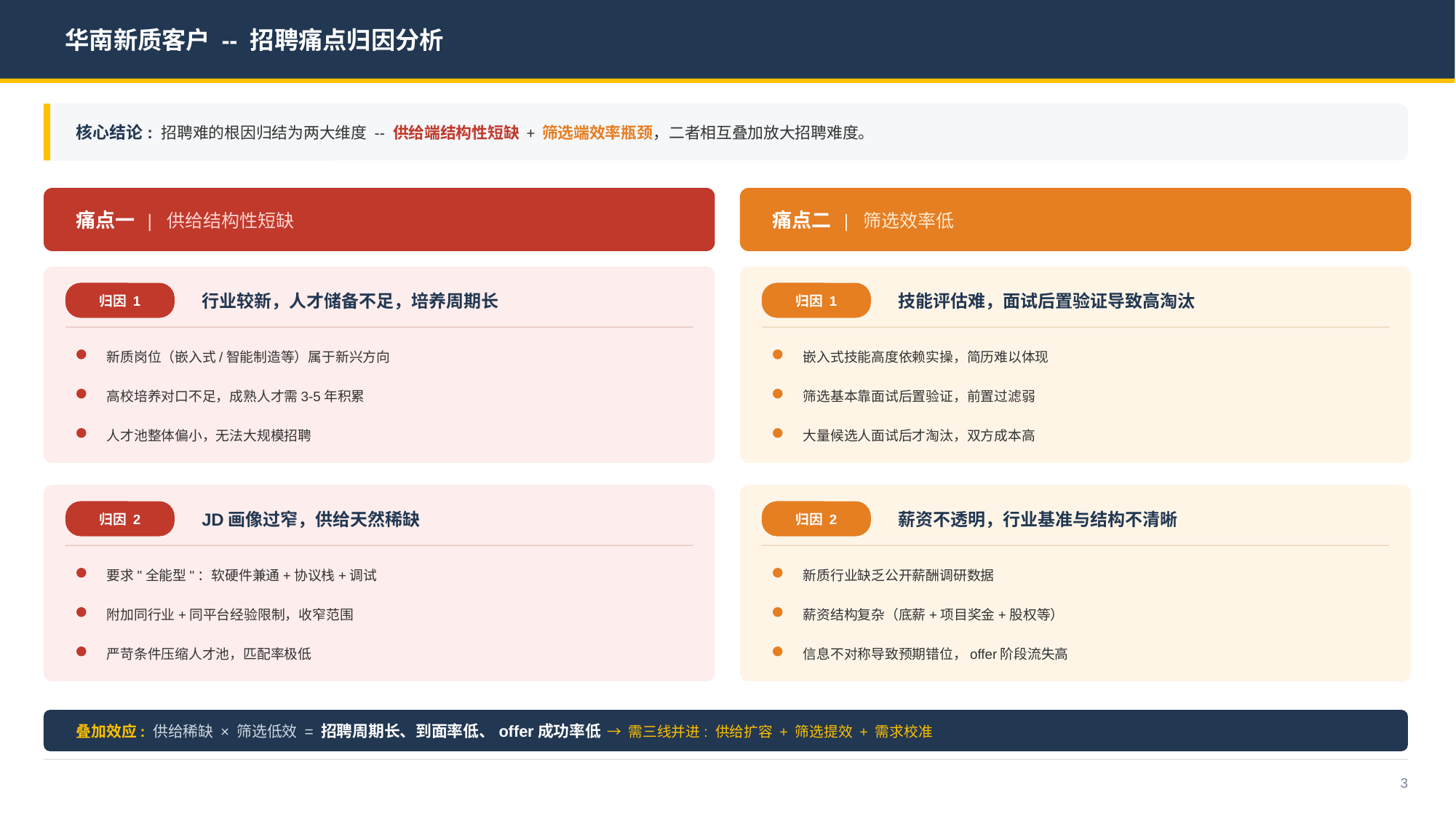

华南新质客户 -- 招聘痛点归因分析

核心结论: 招聘难的根因归结为两大维度 -- 供给端结构性短缺 + 筛选端效率瓶颈，二者相互叠加放大招聘难度。

痛点一  |  供给结构性短缺

痛点二  |  筛选效率低

行业较新，人才储备不足，培养周期长
技能评估难，面试后置验证导致高淘汰

归因 1

归因 1

新质岗位（嵌入式/智能制造等）属于新兴方向
嵌入式技能高度依赖实操，简历难以体现

高校培养对口不足，成熟人才需3-5年积累
筛选基本靠面试后置验证，前置过滤弱

人才池整体偏小，无法大规模招聘
大量候选人面试后才淘汰，双方成本高

JD画像过窄，供给天然稀缺
薪资不透明，行业基准与结构不清晰

归因 2

归因 2

要求"全能型"：软硬件兼通+协议栈+调试
新质行业缺乏公开薪酬调研数据

附加同行业+同平台经验限制，收窄范围
薪资结构复杂（底薪+项目奖金+股权等）

严苛条件压缩人才池，匹配率极低
信息不对称导致预期错位，offer阶段流失高

叠加效应: 供给稀缺 × 筛选低效 = 招聘周期长、到面率低、offer成功率低  →  需三线并进: 供给扩容 + 筛选提效 + 需求校准

3